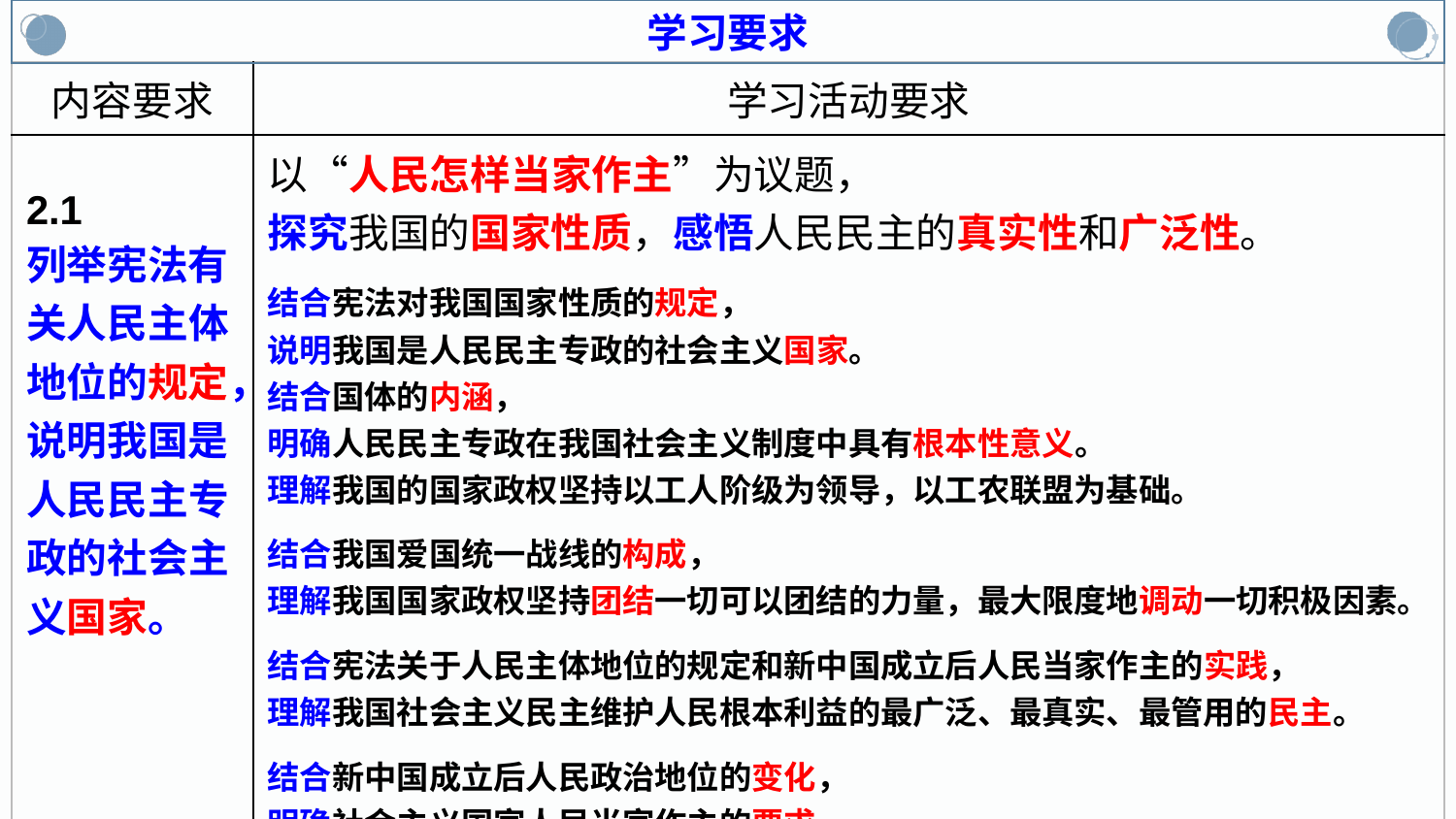

学习要求
| 内容要求 | 学习活动要求 |
| --- | --- |
| 2.1 列举宪法有关人民主体地位的规定， 说明我国是人民民主专政的社会主义国家。 | 以“人民怎样当家作主”为议题， 探究我国的国家性质，感悟人民民主的真实性和广泛性。 结合宪法对我国国家性质的规定， 说明我国是人民民主专政的社会主义国家。 结合国体的内涵， 明确人民民主专政在我国社会主义制度中具有根本性意义。 理解我国的国家政权坚持以工人阶级为领导，以工农联盟为基础。 结合我国爱国统一战线的构成， 理解我国国家政权坚持团结一切可以团结的力量，最大限度地调动一切积极因素。 结合宪法关于人民主体地位的规定和新中国成立后人民当家作主的实践， 理解我国社会主义民主维护人民根本利益的最广泛、最真实、最管用的民主。 结合新中国成立后人民政治地位的变化， 明确社会主义国家人民当家作主的要求。 结合我国的根本政治制度和基本政治制度， 说明我国的一整套保证人民当家作主的制度体系的优越性。 |